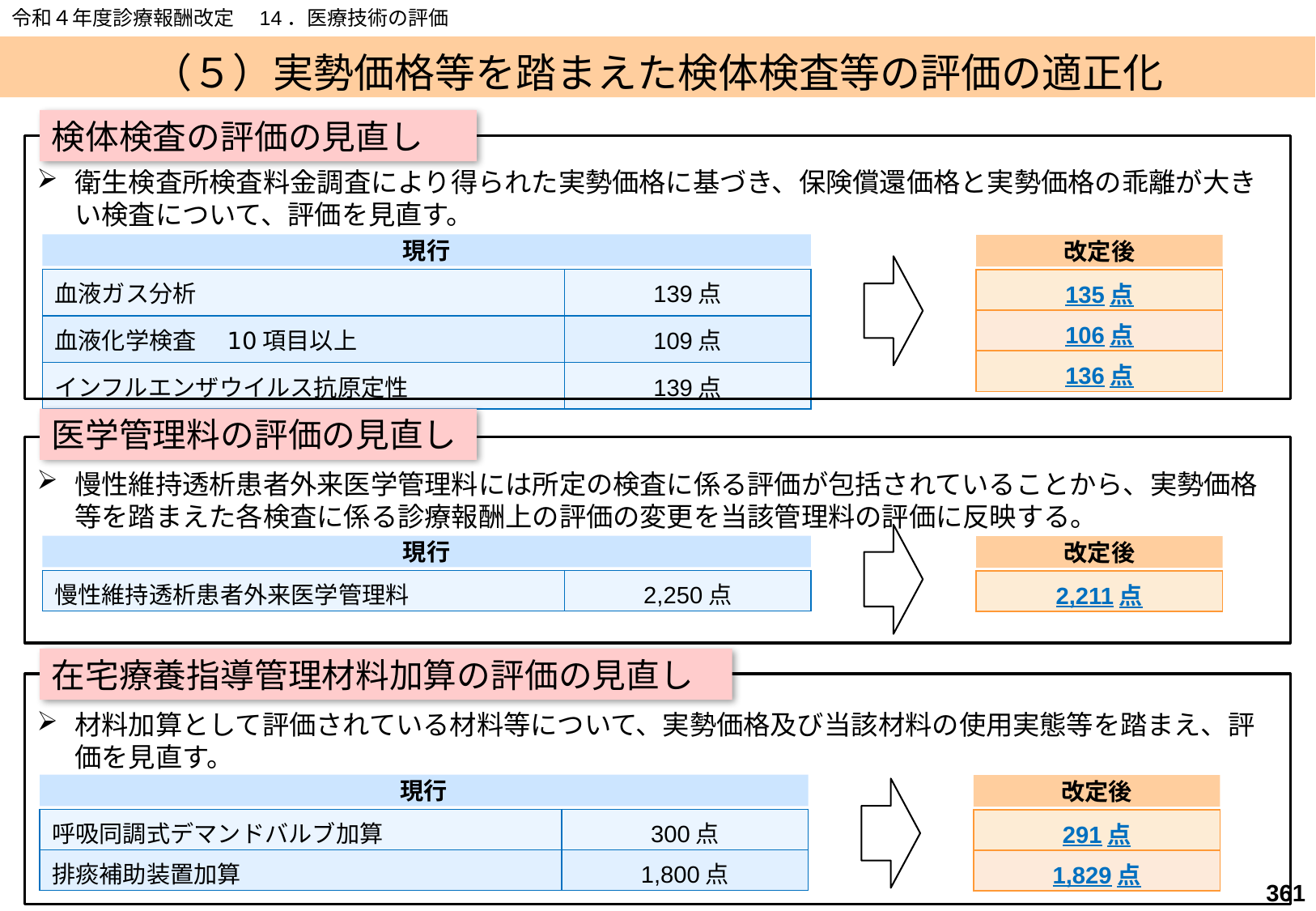

令和４年度診療報酬改定　14．医療技術の評価

# （５）実勢価格等を踏まえた検体検査等の評価の適正化
検体検査の評価の見直し

衛生検査所検査料金調査により得られた実勢価格に基づき、保険償還価格と実勢価格の乖離が大きい検査について、評価を見直す。
現行
改定後

| 血液ガス分析 | 139点 |
| --- | --- |
| 血液化学検査　10項目以上 | 109点 |
| インフルエンザウイルス抗原定性 | 139点 |
| 135点 |
| --- |
| 106点 |
| 136点 |
医学管理料の評価の見直し

慢性維持透析患者外来医学管理料には所定の検査に係る評価が包括されていることから、実勢価格等を踏まえた各検査に係る診療報酬上の評価の変更を当該管理料の評価に反映する。

現行
改定後
| 慢性維持透析患者外来医学管理料 | 2,250点 |
| --- | --- |
| 2,211点 |
| --- |
在宅療養指導管理材料加算の評価の見直し

材料加算として評価されている材料等について、実勢価格及び当該材料の使用実態等を踏まえ、評価を見直す。
現行
改定後

| 呼吸同調式デマンドバルブ加算 | 300点 |
| --- | --- |
| 排痰補助装置加算 | 1,800点 |
| 291点 |
| --- |
| 1,829点 |